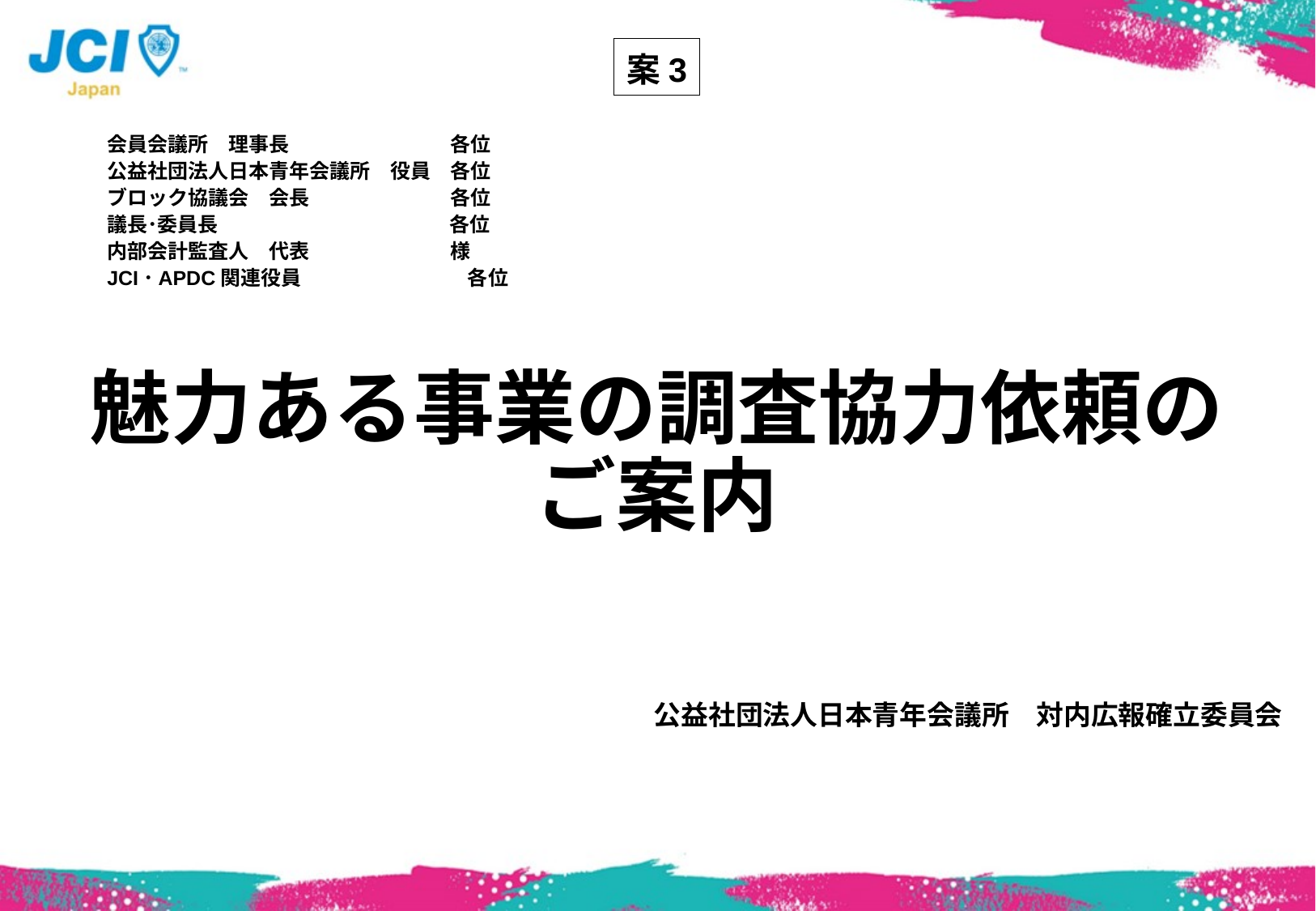

案3
会員会議所　理事長　　　　　　　　各位
公益社団法人日本青年会議所　役員　各位
ブロック協議会　会長　　　　　　　各位
議長･委員長　　　　　　　　　　　  各位
内部会計監査人　代表　　　　　　　様
JCI･APDC関連役員　　　　　　　　 各位
# 魅力ある事業の調査協力依頼の ご案内
公益社団法人日本青年会議所　対内広報確立委員会